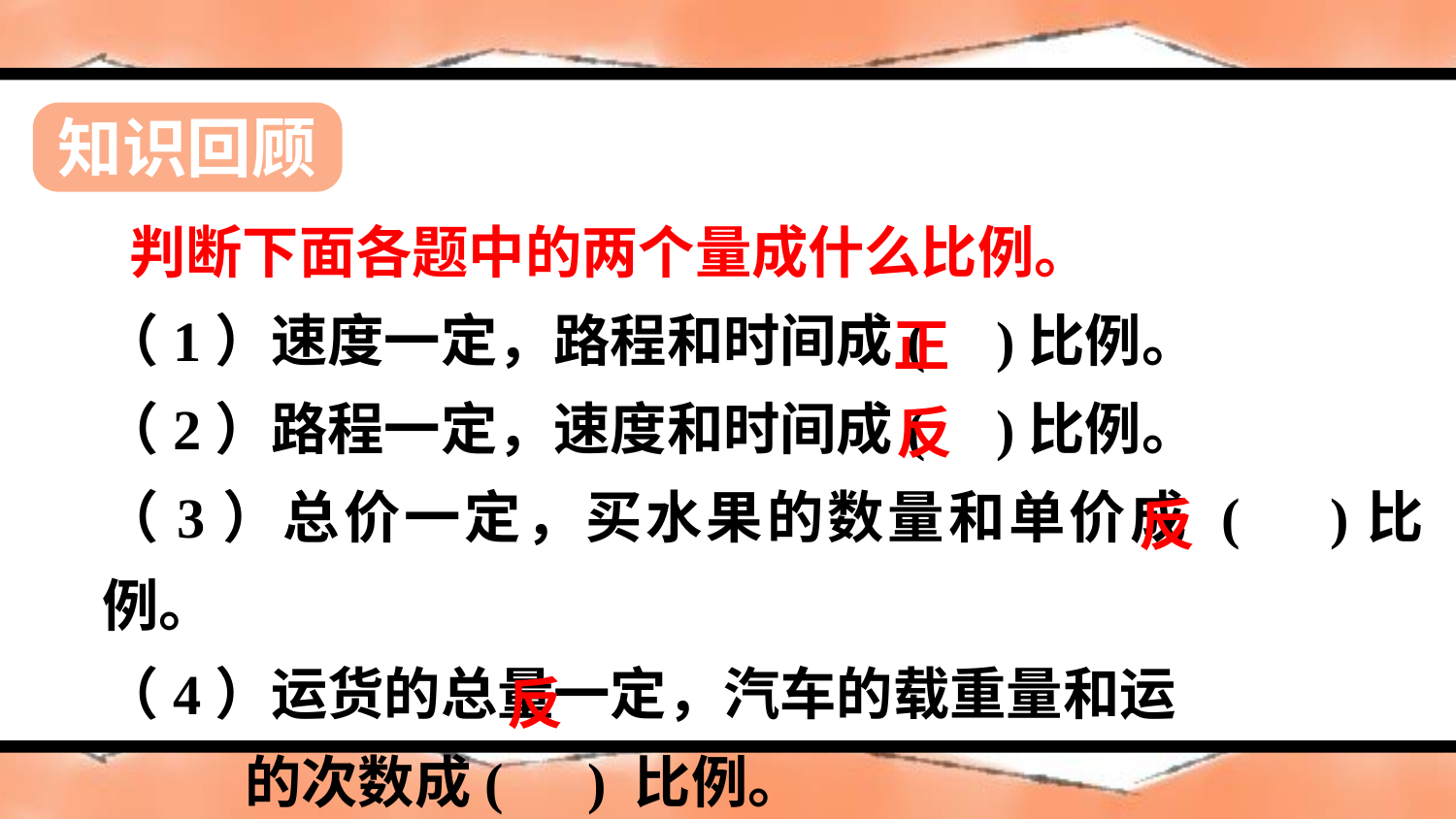

知识回顾

判断下面各题中的两个量成什么比例。
正
（1）速度一定，路程和时间成(     )比例。
（2）路程一定，速度和时间成(     )比例。
（3）总价一定，买水果的数量和单价成 (     )比例。
（4）运货的总量一定，汽车的载重量和运
          的次数成(      ) 比例。
反
反
反